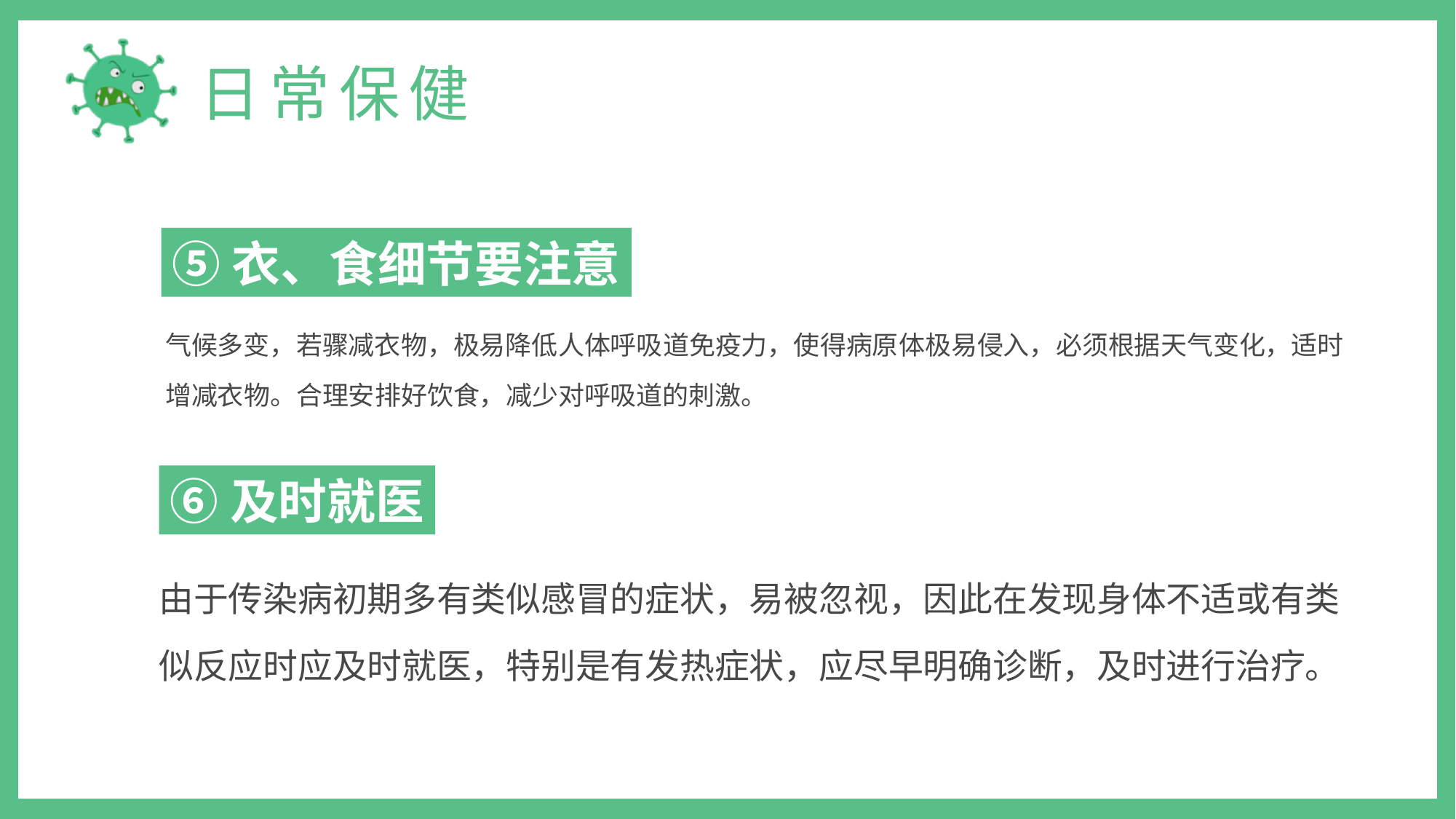

⑤衣、食细节要注意
气候多变，若骤减衣物，极易降低人体呼吸道免疫力，使得病原体极易侵入，必须根据天气变化，适时增减衣物。合理安排好饮食，减少对呼吸道的刺激。
⑥及时就医
由于传染病初期多有类似感冒的症状，易被忽视，因此在发现身体不适或有类似反应时应及时就医，特别是有发热症状，应尽早明确诊断，及时进行治疗。